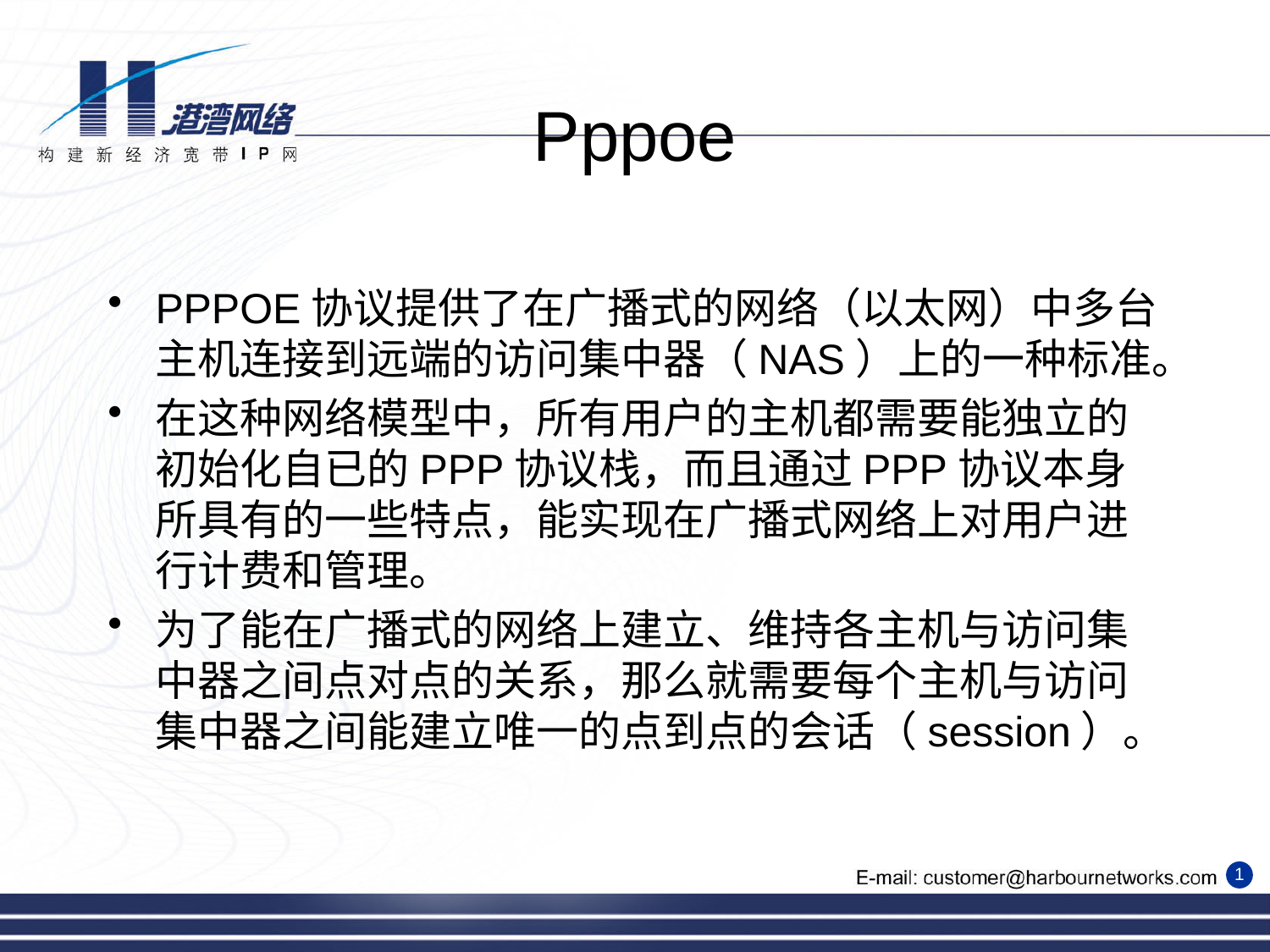

# Pppoe
PPPOE协议提供了在广播式的网络（以太网）中多台主机连接到远端的访问集中器（NAS）上的一种标准。
在这种网络模型中，所有用户的主机都需要能独立的初始化自已的PPP协议栈，而且通过PPP协议本身所具有的一些特点，能实现在广播式网络上对用户进行计费和管理。
为了能在广播式的网络上建立、维持各主机与访问集中器之间点对点的关系，那么就需要每个主机与访问集中器之间能建立唯一的点到点的会话（session）。